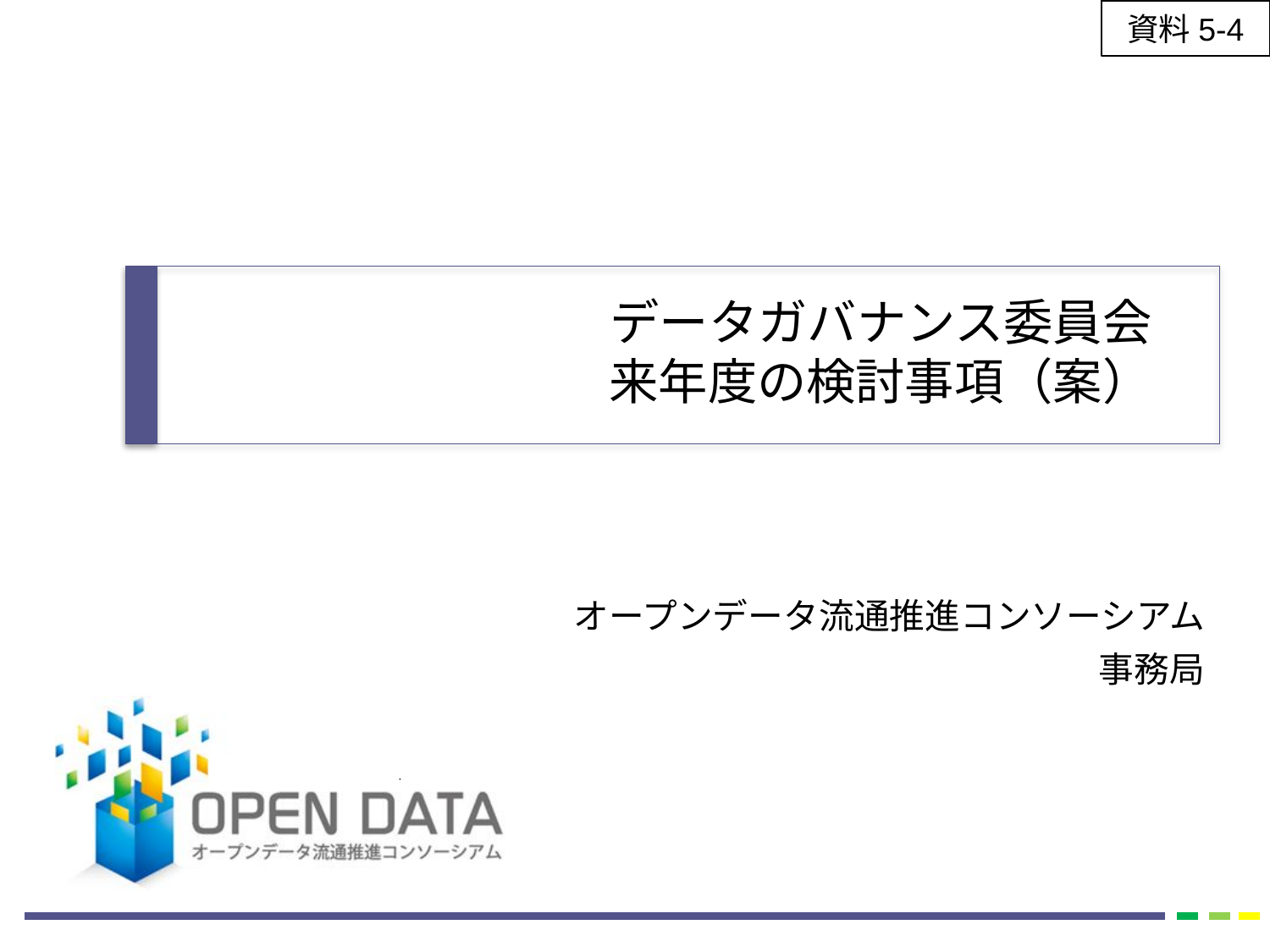

資料5-4
データガバナンス委員会
来年度の検討事項（案）

オープンデータ流通推進コンソーシアム
事務局